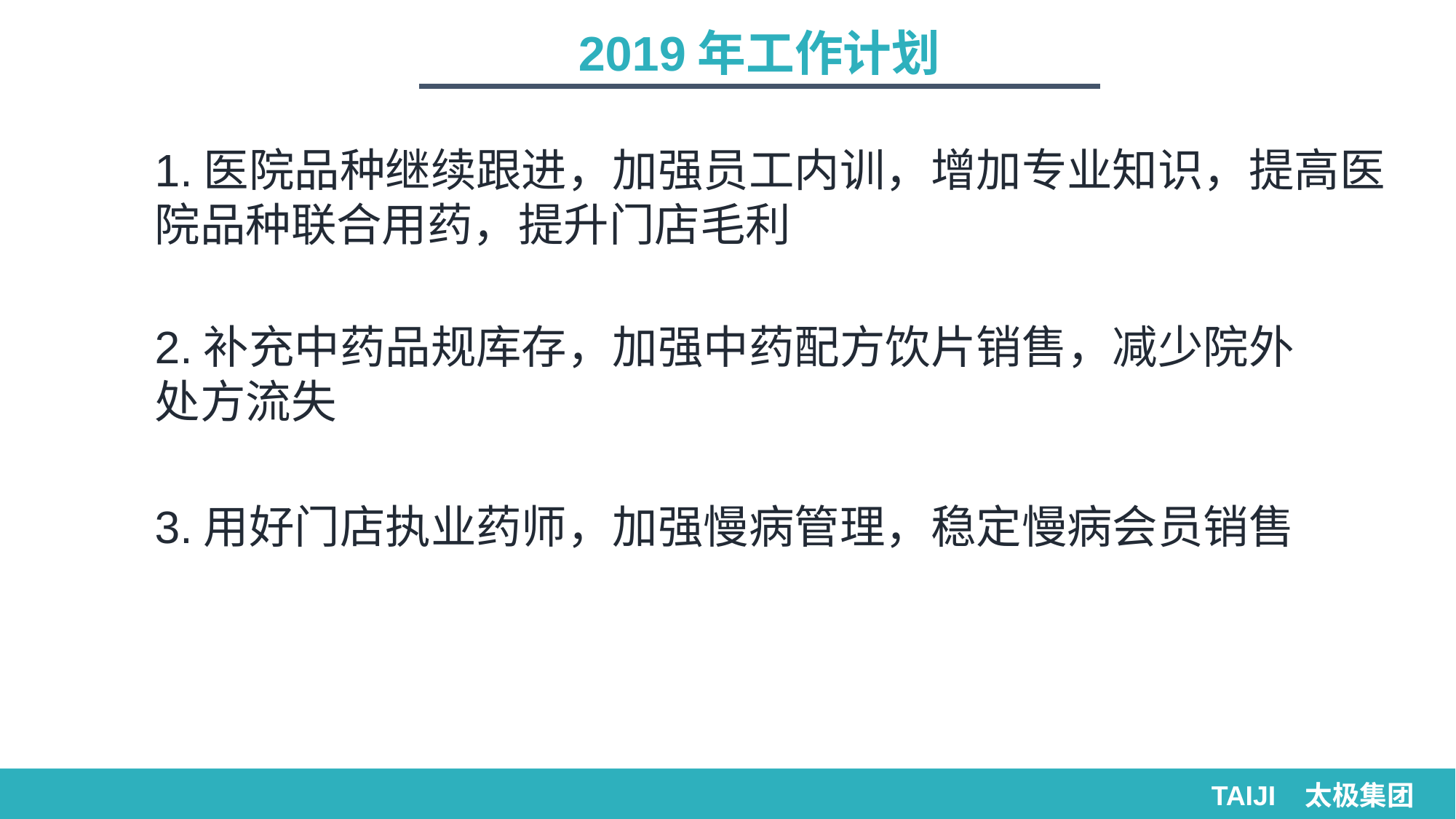

2019年工作计划
1.医院品种继续跟进，加强员工内训，增加专业知识，提高医院品种联合用药，提升门店毛利

2.补充中药品规库存，加强中药配方饮片销售，减少院外处方流失
3.用好门店执业药师，加强慢病管理，稳定慢病会员销售

TAIJI   太极集团